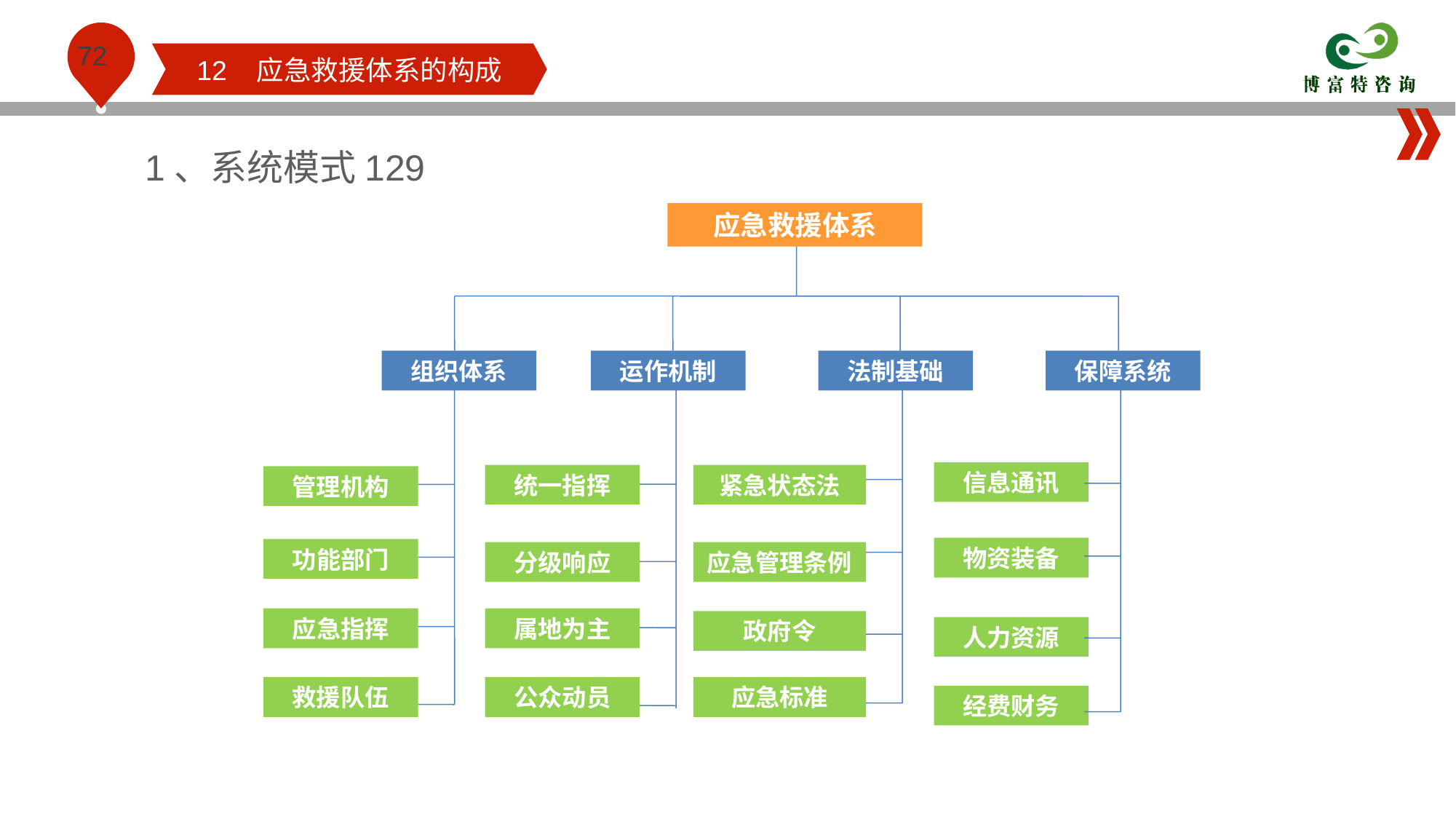

12   应急救援体系的构成
1、系统模式129
应急救援体系

组织体系
运作机制
法制基础
保障系统

信息通讯
统一指挥
紧急状态法
管理机构

物资装备
功能部门
分级响应
应急管理条例

应急指挥
属地为主
政府令
人力资源

救援队伍
公众动员
应急标准
经费财务